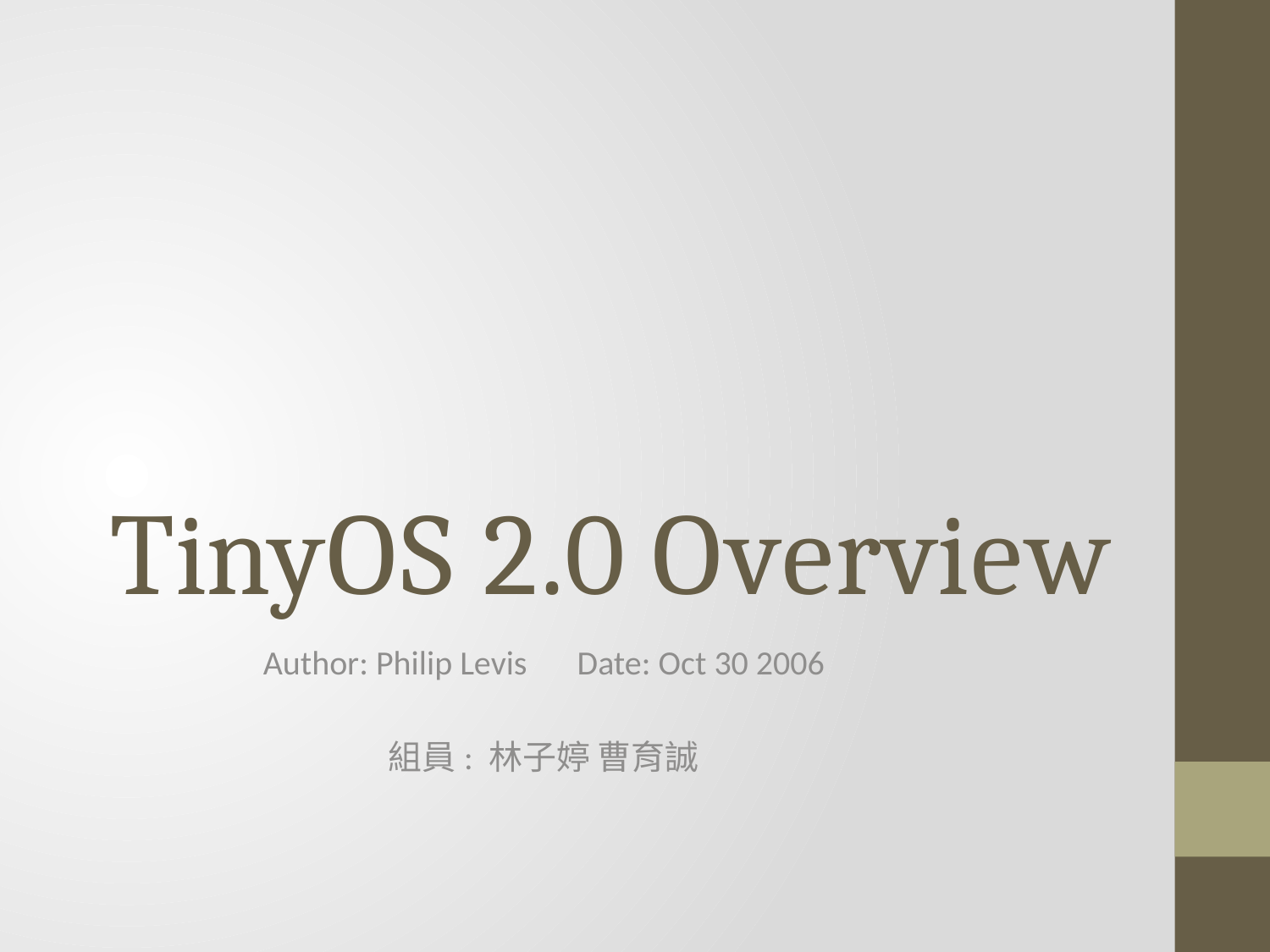

# TinyOS 2.0 Overview
Author: Philip Levis　Date: Oct 30 2006

組員: 林子婷 曹育誠